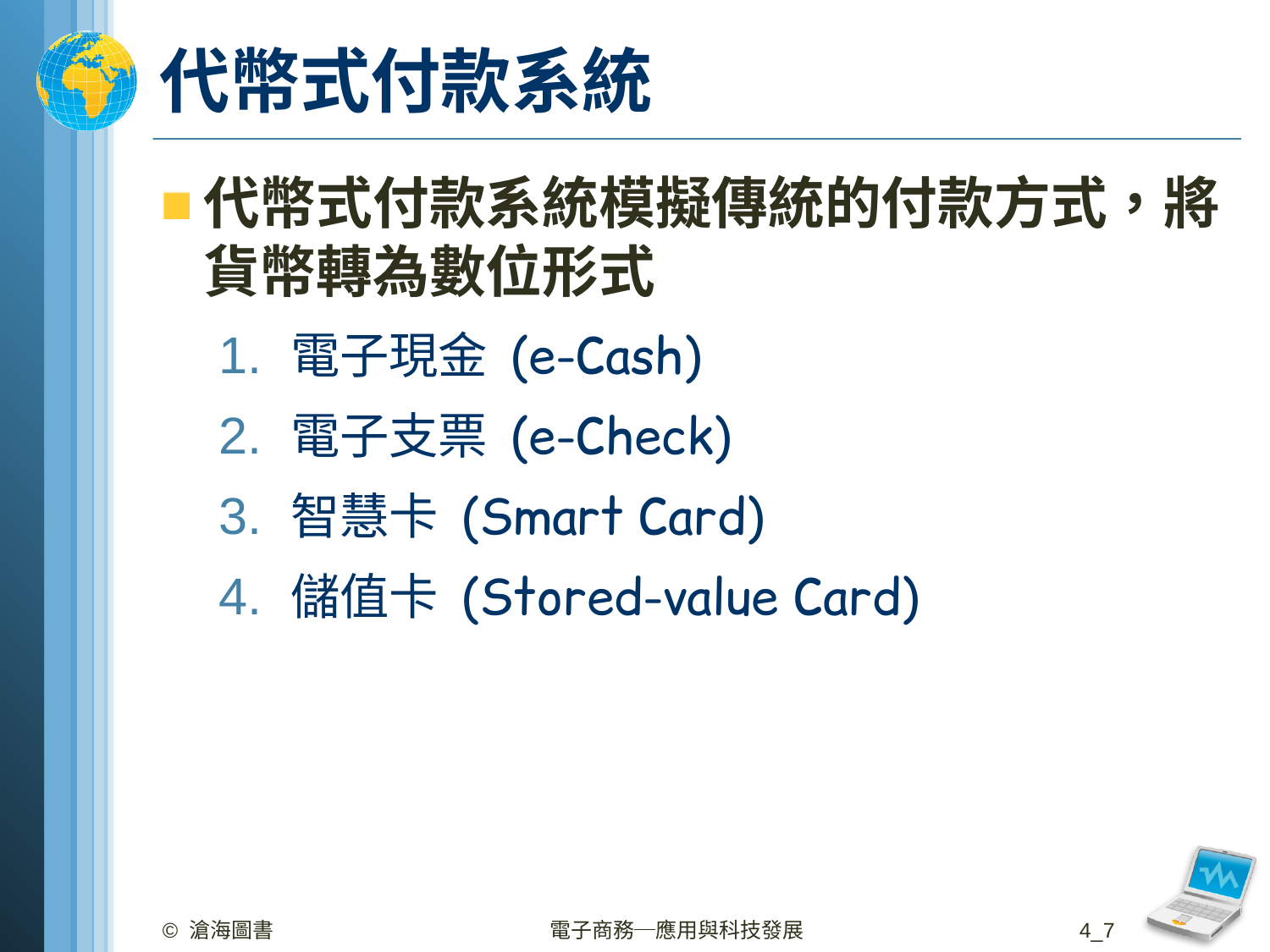

# 代幣式付款系統
代幣式付款系統模擬傳統的付款方式，將貨幣轉為數位形式
電子現金 (e-Cash)
電子支票 (e-Check)
智慧卡 (Smart Card)
儲值卡 (Stored-value Card)

© 滄海圖書
電子商務─應用與科技發展
4_7